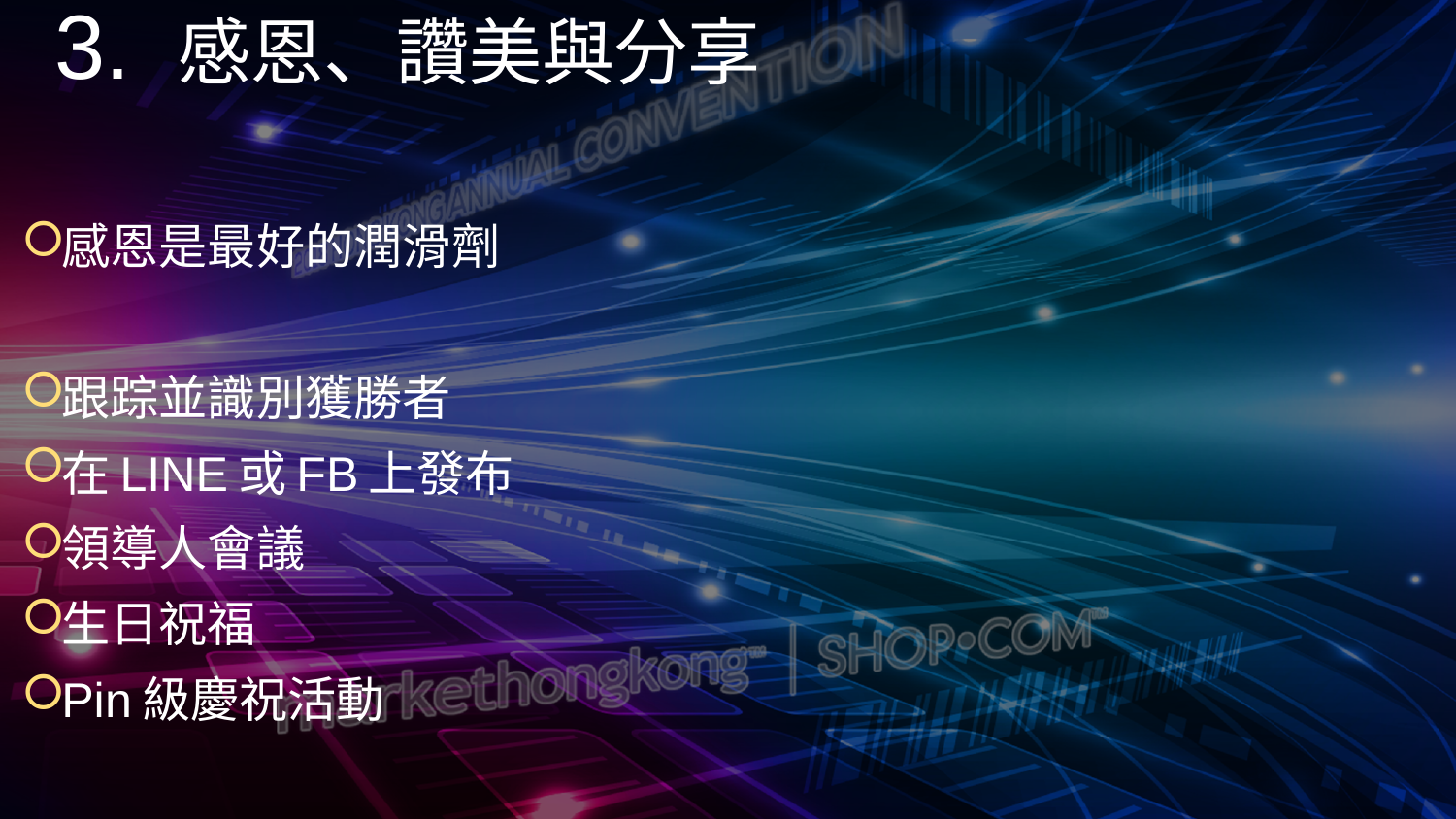

# 3. 感恩、讚美與分享

感恩是最好的潤滑劑

跟踪並識別獲勝者
在LINE或FB上發布
領導人會議
生日祝福
Pin級慶祝活動